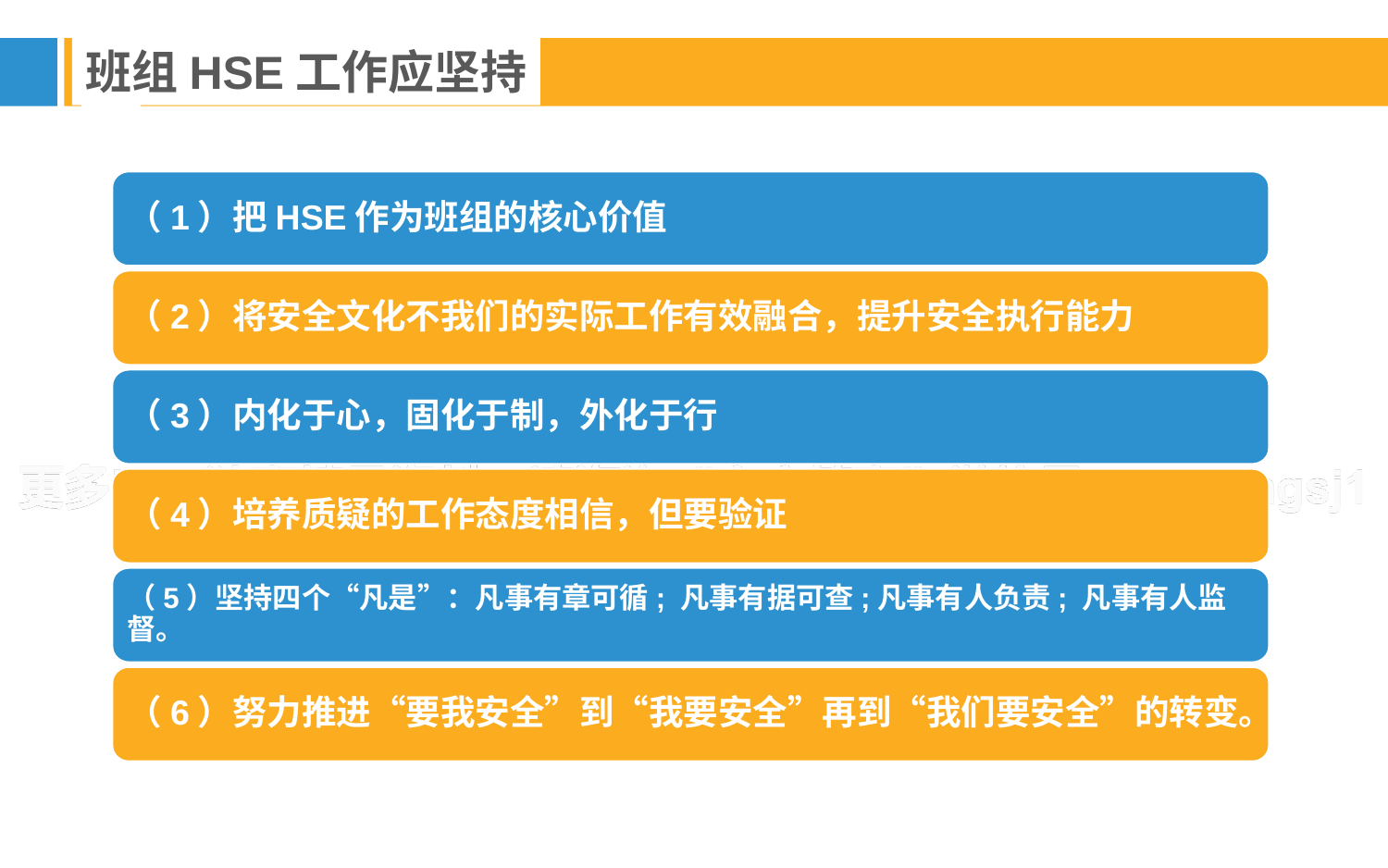

班组HSE工作应坚持
（1）把HSE作为班组的核心价值
（2）将安全文化不我们的实际工作有效融合，提升安全执行能力
（3）内化于心，固化于制，外化于行
（4）培养质疑的工作态度相信，但要验证
（5）坚持四个“凡是”：凡事有章可循; 凡事有据可查;凡事有人负责; 凡事有人监督。
（6）努力推进“要我安全”到“我要安全”再到“我们要安全”的转变。